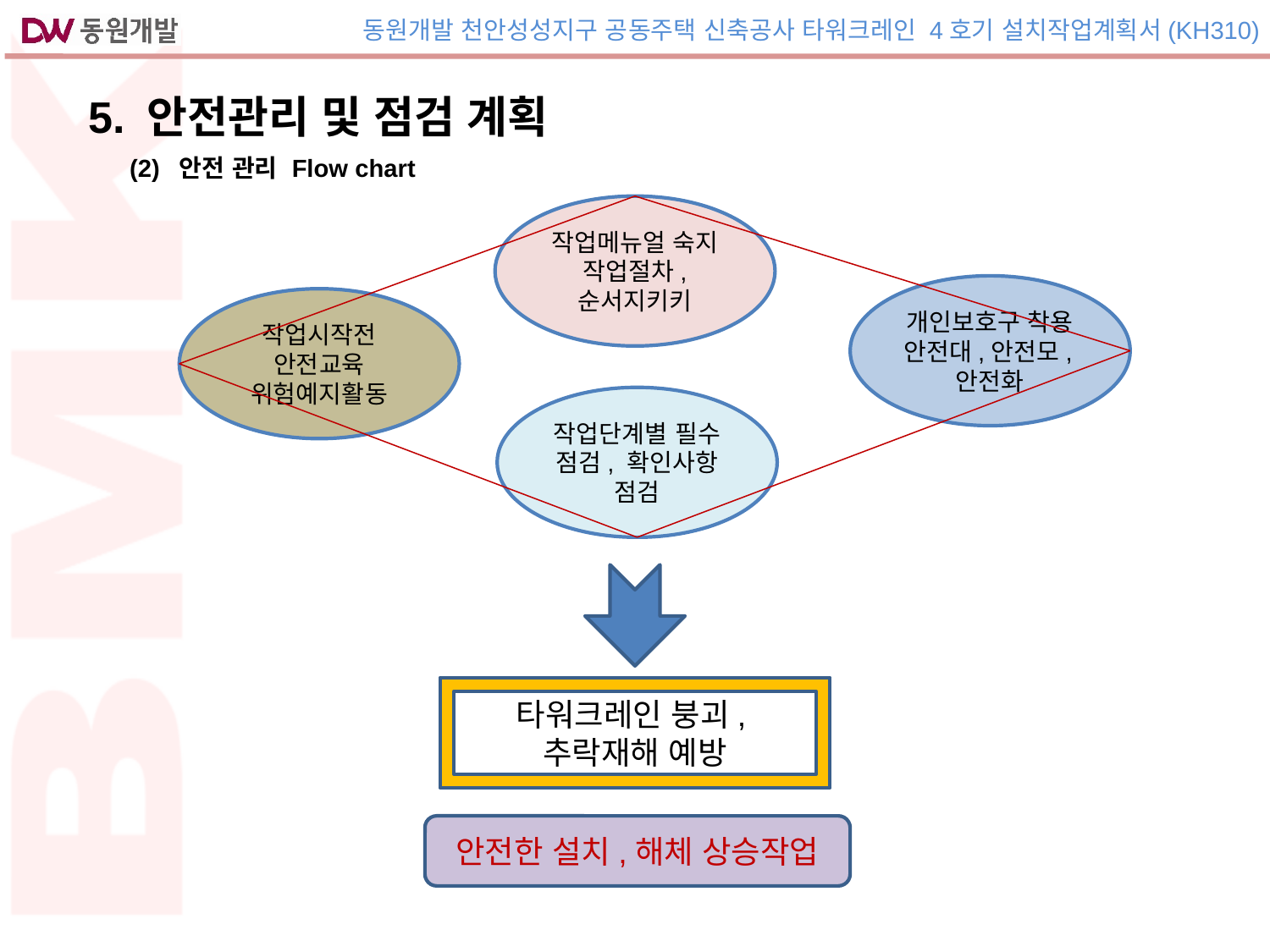

| 5. 안전관리 및 점검 계획 |
| --- |
| (2) 안전 관리 Flow chart |
| --- |
작업메뉴얼 숙지
작업절차, 순서지키키
개인보호구 착용
안전대,안전모,안전화
작업시작전 안전교육
위험예지활동
작업단계별 필수 점검, 확인사항 점검

타워크레인 붕괴,추락재해 예방
안전한 설치,해체 상승작업